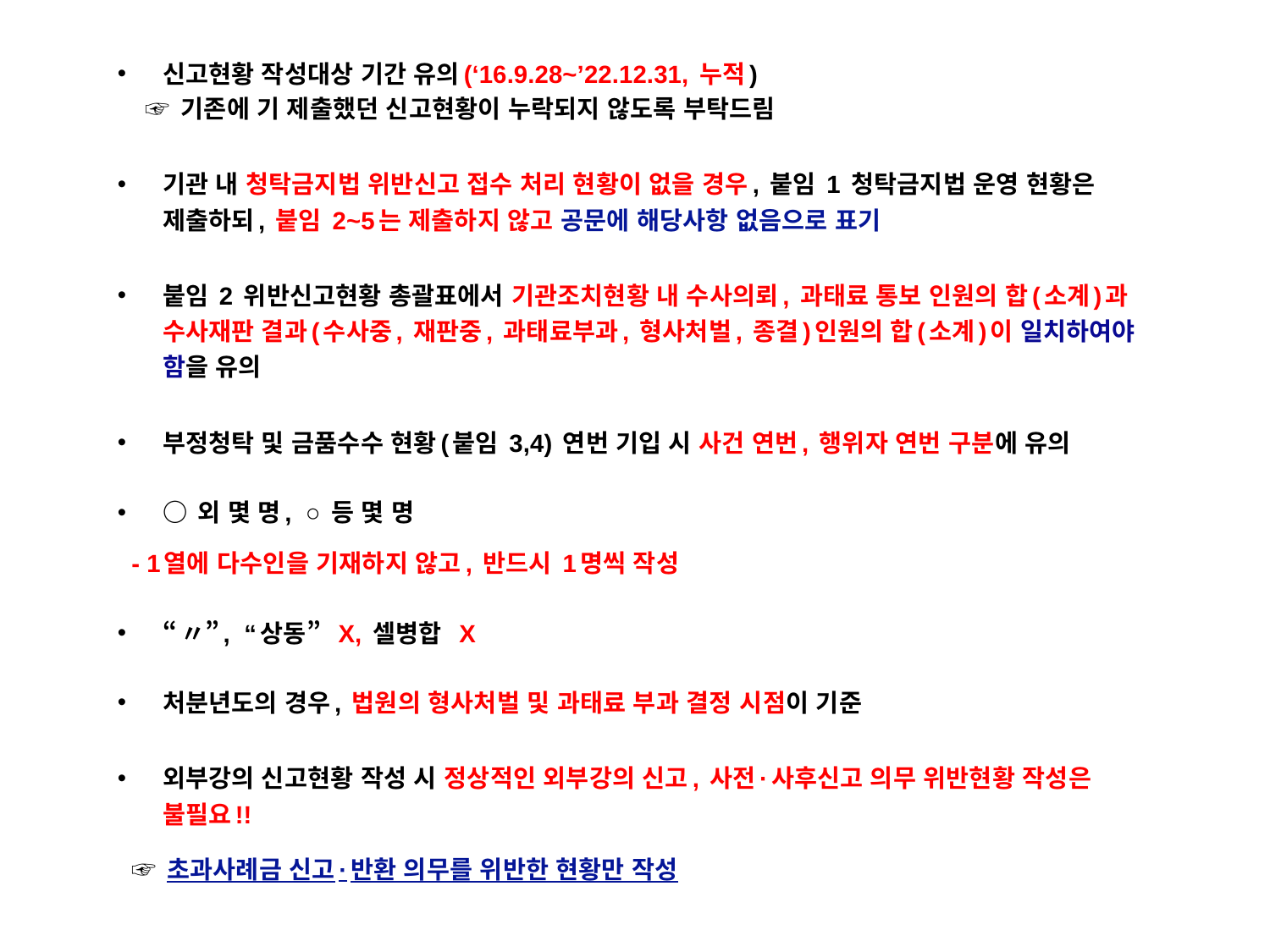

신고현황 작성대상 기간 유의(‘16.9.28~’22.12.31, 누적)
    ☞ 기존에 기 제출했던 신고현황이 누락되지 않도록 부탁드림

기관 내 청탁금지법 위반신고 접수 처리 현황이 없을 경우, 붙임 1 청탁금지법 운영 현황은 제출하되, 붙임 2~5는 제출하지 않고 공문에 해당사항 없음으로 표기

붙임 2 위반신고현황 총괄표에서 기관조치현황 내 수사의뢰, 과태료 통보 인원의 합(소계)과 수사재판 결과(수사중, 재판중, 과태료부과, 형사처벌, 종결)인원의 합(소계)이 일치하여야 함을 유의

부정청탁 및 금품수수 현황(붙임 3,4) 연번 기입 시 사건 연번, 행위자 연번 구분에 유의

○ 외 몇 명,  ○ 등 몇 명

  - 1열에 다수인을 기재하지 않고, 반드시 1명씩 작성

“〃”,  “상동”  X, 셀병합  X

처분년도의 경우, 법원의 형사처벌 및 과태료 부과 결정 시점이 기준

외부강의 신고현황 작성 시 정상적인 외부강의 신고, 사전·사후신고 의무 위반현황 작성은 불필요!!

  ☞ 초과사례금 신고·반환 의무를 위반한 현황만 작성